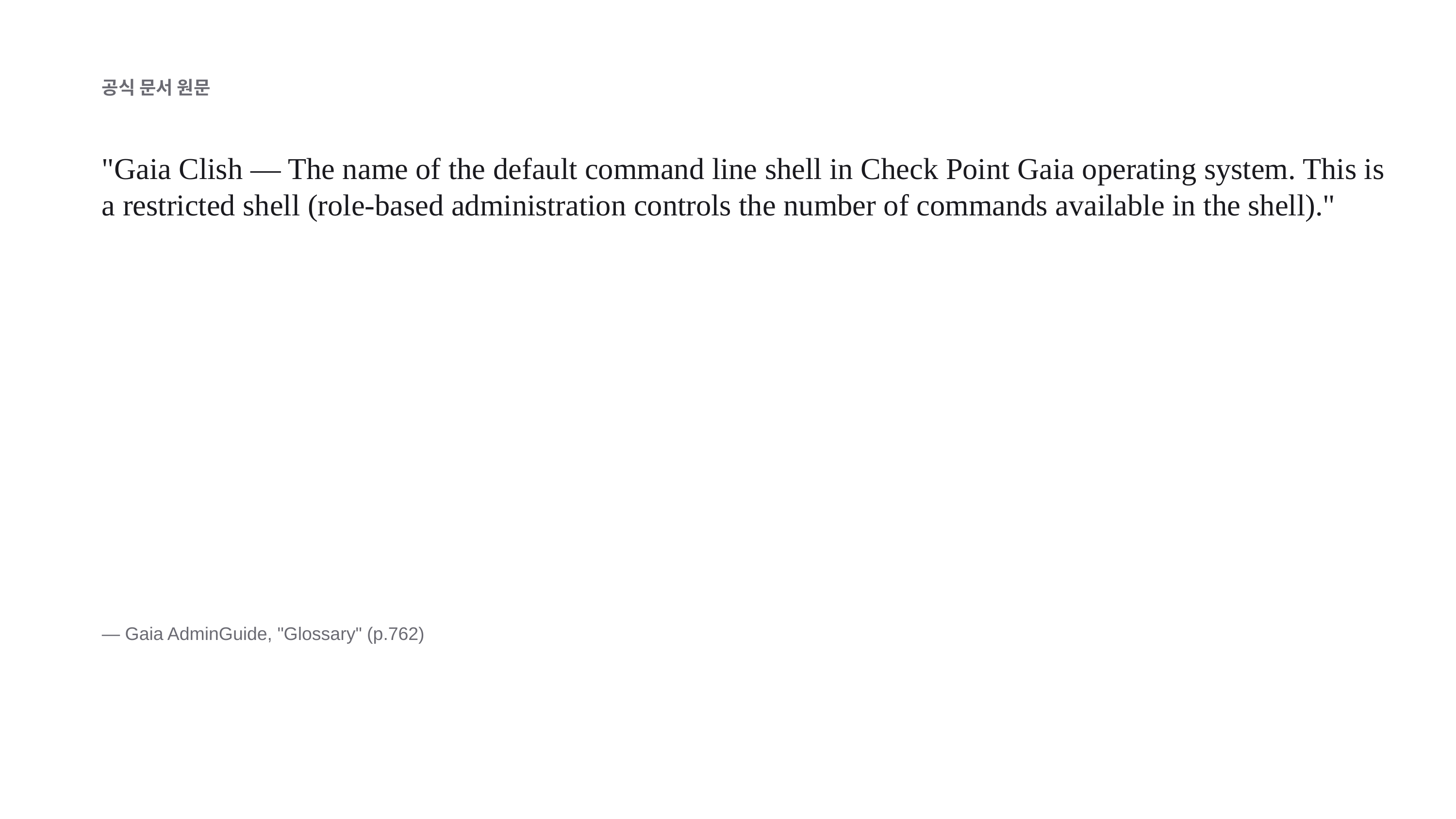

공식 문서 원문
"Gaia Clish — The name of the default command line shell in Check Point Gaia operating system. This is a restricted shell (role-based administration controls the number of commands available in the shell)."
— Gaia AdminGuide, "Glossary" (p.762)